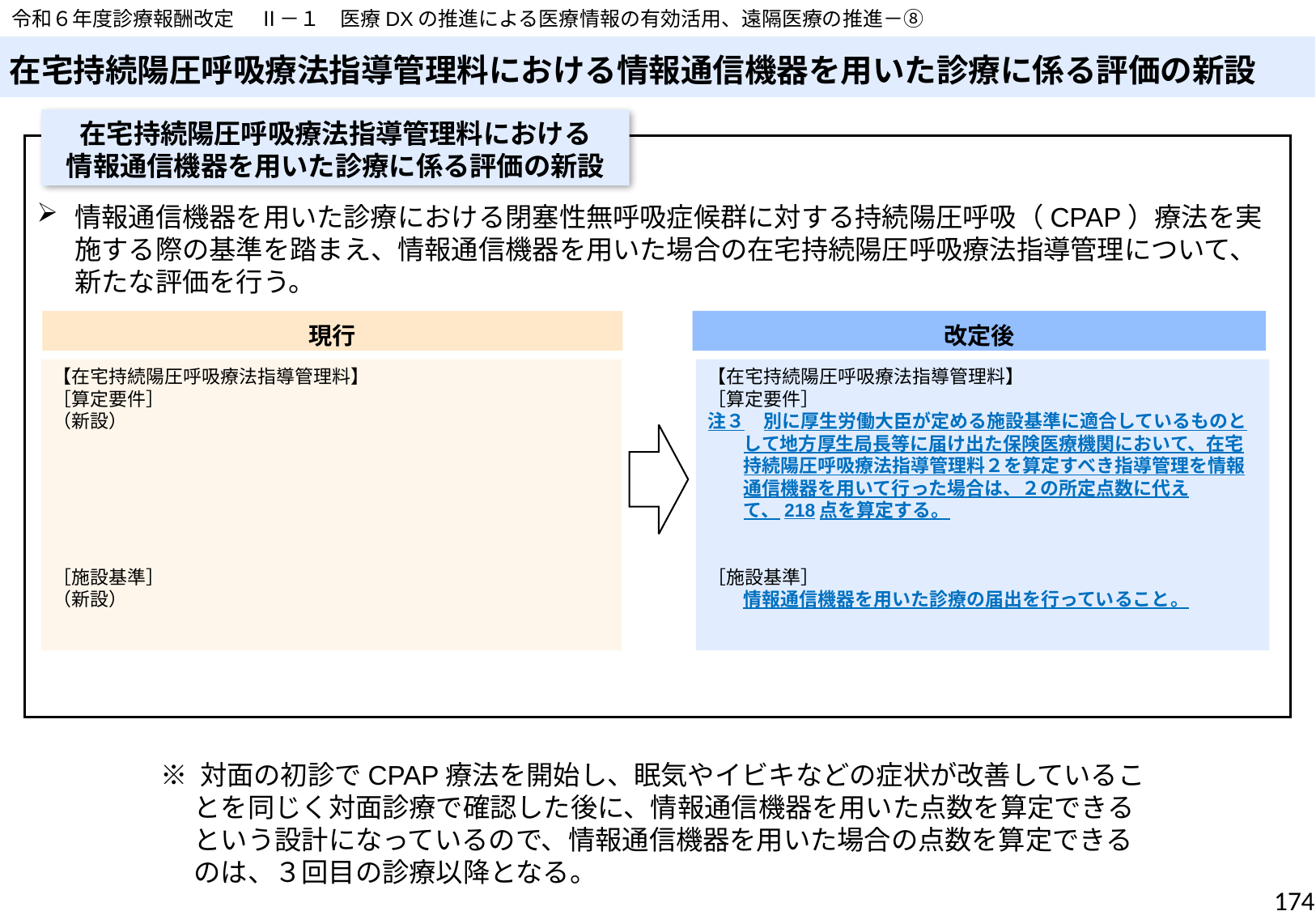

令和６年度診療報酬改定　 Ⅱ－１　医療DXの推進による医療情報の有効活用、遠隔医療の推進－⑧
# 在宅持続陽圧呼吸療法指導管理料における情報通信機器を用いた診療に係る評価の新設
在宅持続陽圧呼吸療法指導管理料における
情報通信機器を用いた診療に係る評価の新設

情報通信機器を用いた診療における閉塞性無呼吸症候群に対する持続陽圧呼吸（CPAP）療法を実施する際の基準を踏まえ、情報通信機器を用いた場合の在宅持続陽圧呼吸療法指導管理について、新たな評価を行う。

現行
改定後
【在宅持続陽圧呼吸療法指導管理料】
［算定要件］
（新設）

［施設基準］
（新設）
【在宅持続陽圧呼吸療法指導管理料】
［算定要件］
注３　別に厚生労働大臣が定める施設基準に適合しているものとして地方厚生局長等に届け出た保険医療機関において、在宅持続陽圧呼吸療法指導管理料２を算定すべき指導管理を情報通信機器を用いて行った場合は、２の所定点数に代えて、218点を算定する。

［施設基準］
情報通信機器を用いた診療の届出を行っていること。

※ 対面の初診でCPAP療法を開始し、眠気やイビキなどの症状が改善していることを同じく対面診療で確認した後に、情報通信機器を用いた点数を算定できるという設計になっているので、情報通信機器を用いた場合の点数を算定できるのは、３回目の診療以降となる。
174